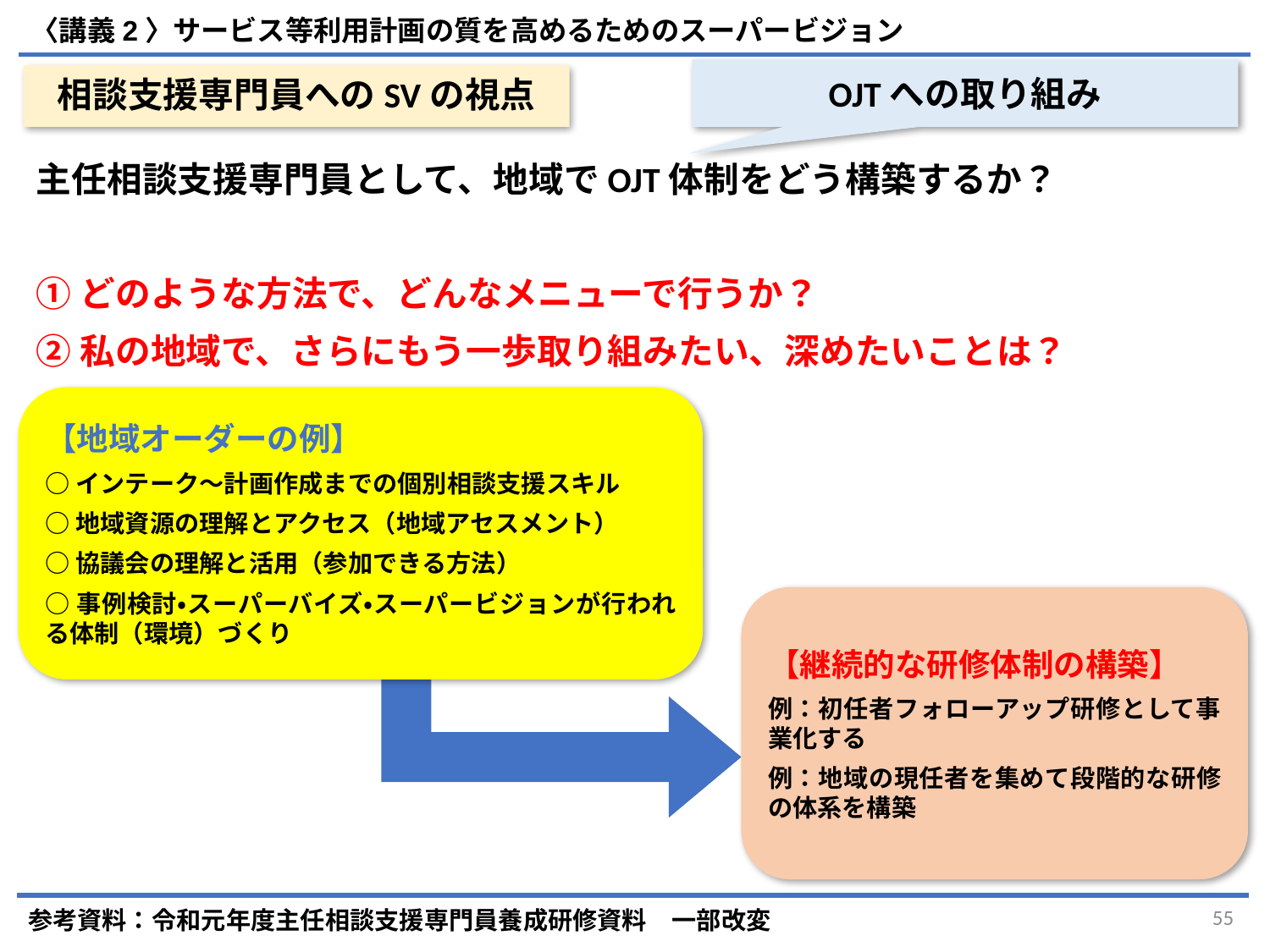

〈講義2〉サービス等利用計画の質を高めるためのスーパービジョン
OJTへの取り組み
# 相談支援専門員へのSVの視点
主任相談支援専門員として、地域でOJT体制をどう構築するか？

①どのような方法で、どんなメニューで行うか？
②私の地域で、さらにもう一歩取り組みたい、深めたいことは？
【地域オーダーの例】
○インテーク～計画作成までの個別相談支援スキル
○地域資源の理解とアクセス（地域アセスメント）
○協議会の理解と活用（参加できる方法）
○事例検討・スーパーバイズ・スーパービジョンが行われる体制（環境）づくり

【継続的な研修体制の構築】
例：初任者フォローアップ研修として事業化する
例：地域の現任者を集めて段階的な研修の体系を構築
参考資料：令和元年度主任相談支援専門員養成研修資料　一部改変
55